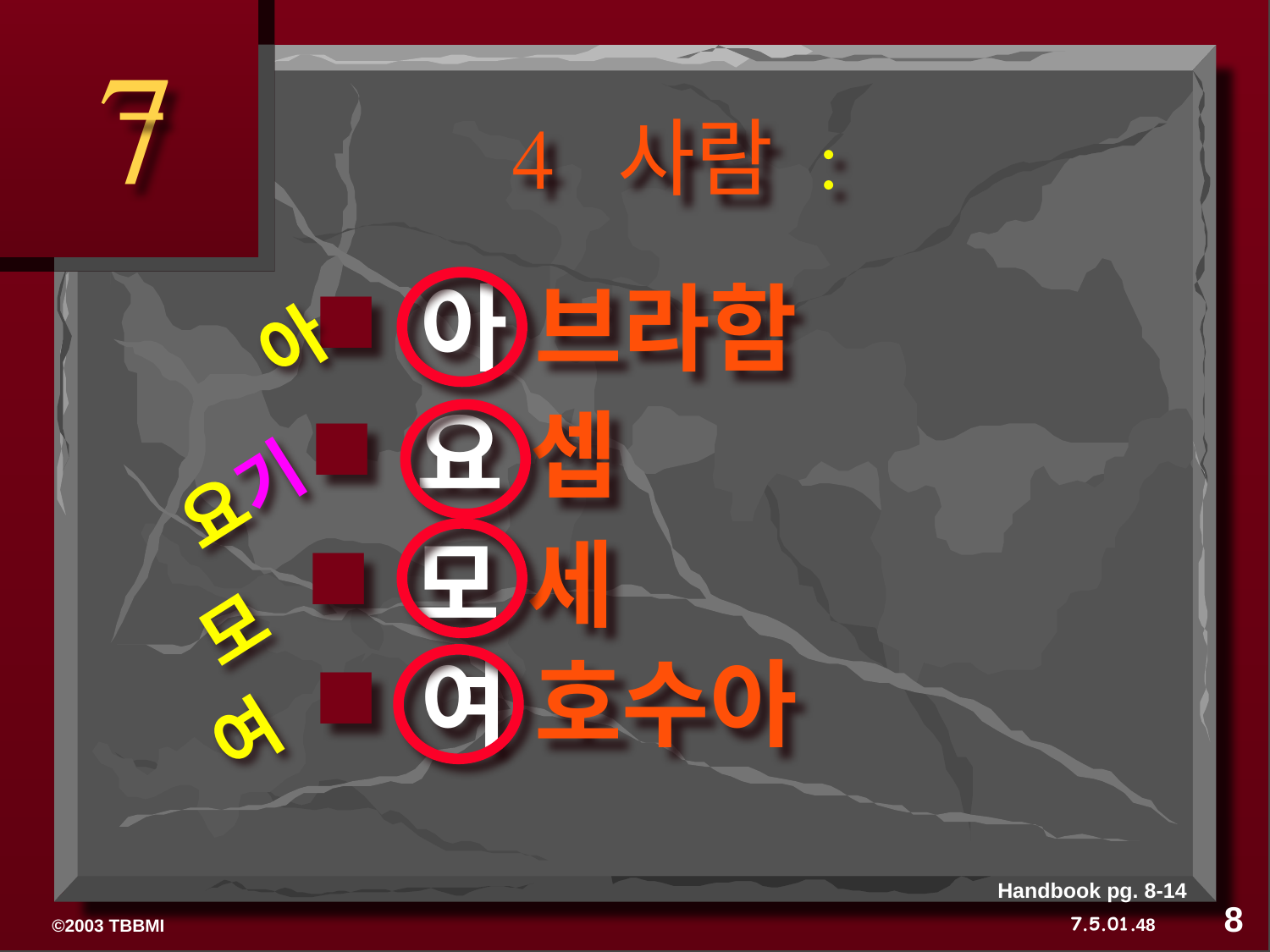

7
# 4  사람 :

요 셉
아 브라함

아

모 세

요기

여 호수아

 모

여

Handbook pg. 8-14
8
48